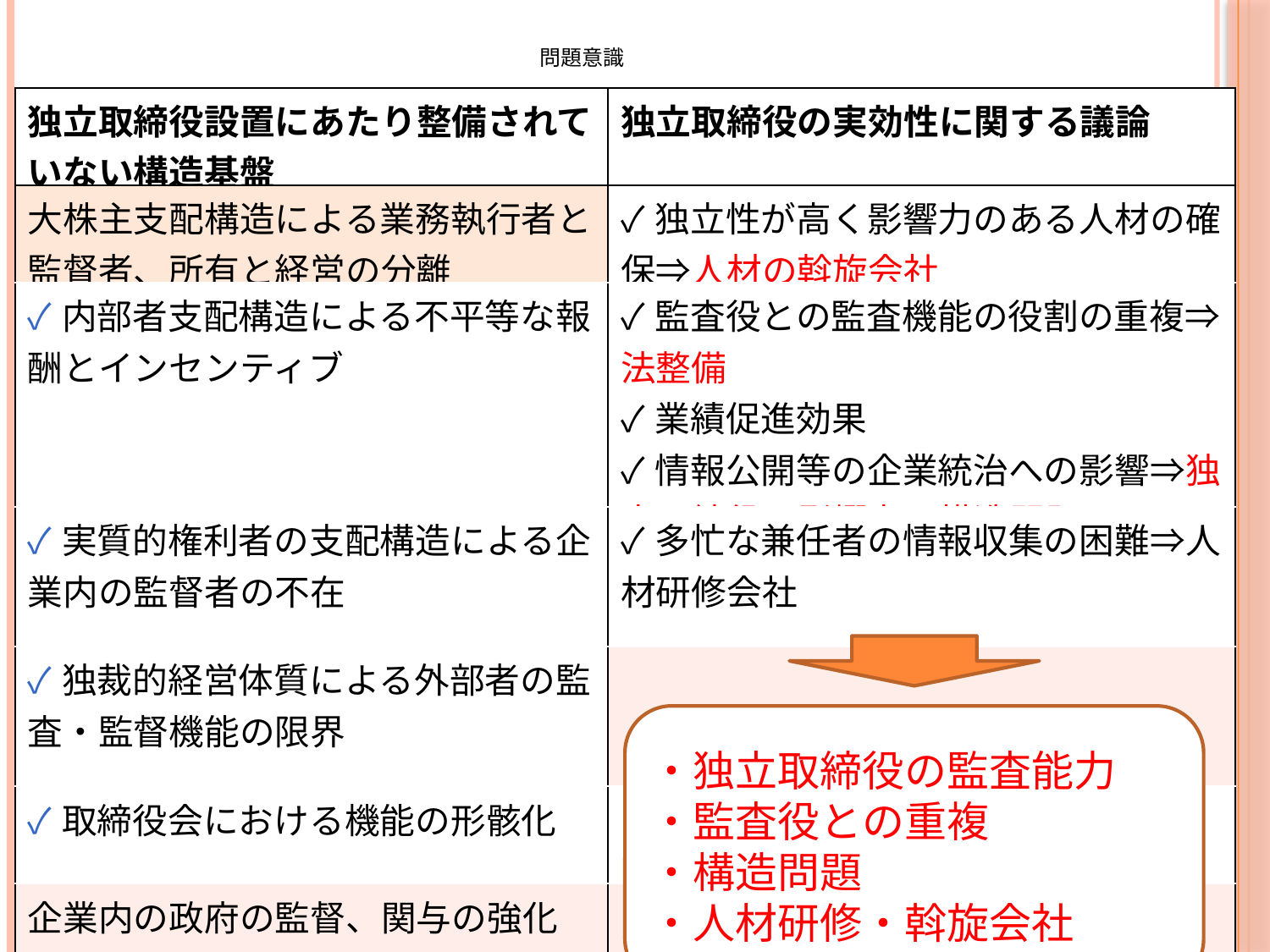

# 問題意識
| 独立取締役設置にあたり整備されていない構造基盤 | 独立取締役の実効性に関する議論 |
| --- | --- |
| 大株主支配構造による業務執行者と監督者、所有と経営の分離 | ✓独立性が高く影響力のある人材の確保⇒人材の斡旋会社 |
| ✓内部者支配構造による不平等な報酬とインセンティブ | ✓監査役との監査機能の役割の重複⇒法整備 ✓業績促進効果 ✓情報公開等の企業統治への影響⇒独立取締役の影響力、構造問題 |
| ✓実質的権利者の支配構造による企業内の監督者の不在 | ✓多忙な兼任者の情報収集の困難⇒人材研修会社 |
| ✓独裁的経営体質による外部者の監査・監督機能の限界 |  |
| ✓取締役会における機能の形骸化 |  |
| 企業内の政府の監督、関与の強化 |  |

・独立取締役の監査能力
・監査役との重複
・構造問題
・人材研修・斡旋会社
5